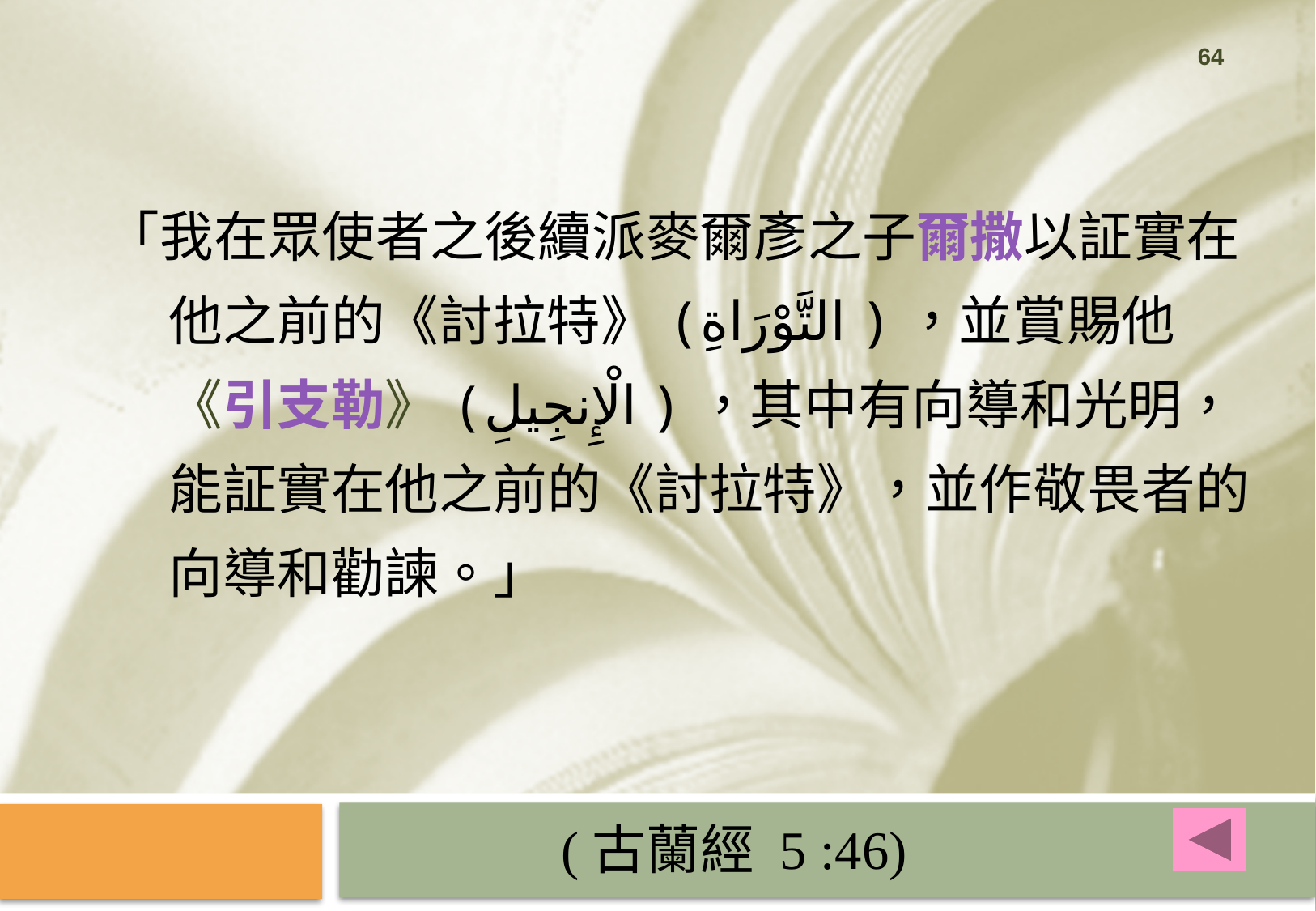

64
「我在眾使者之後續派麥爾彥之子爾撒以証實在他之前的《討拉特》(التَّوْرَاةِ )，並賞賜他《引支勒》(الْإِنجِيلِ )，其中有向導和光明，能証實在他之前的《討拉特》，並作敬畏者的向導和勸諫。」
(古蘭經 5 :46)